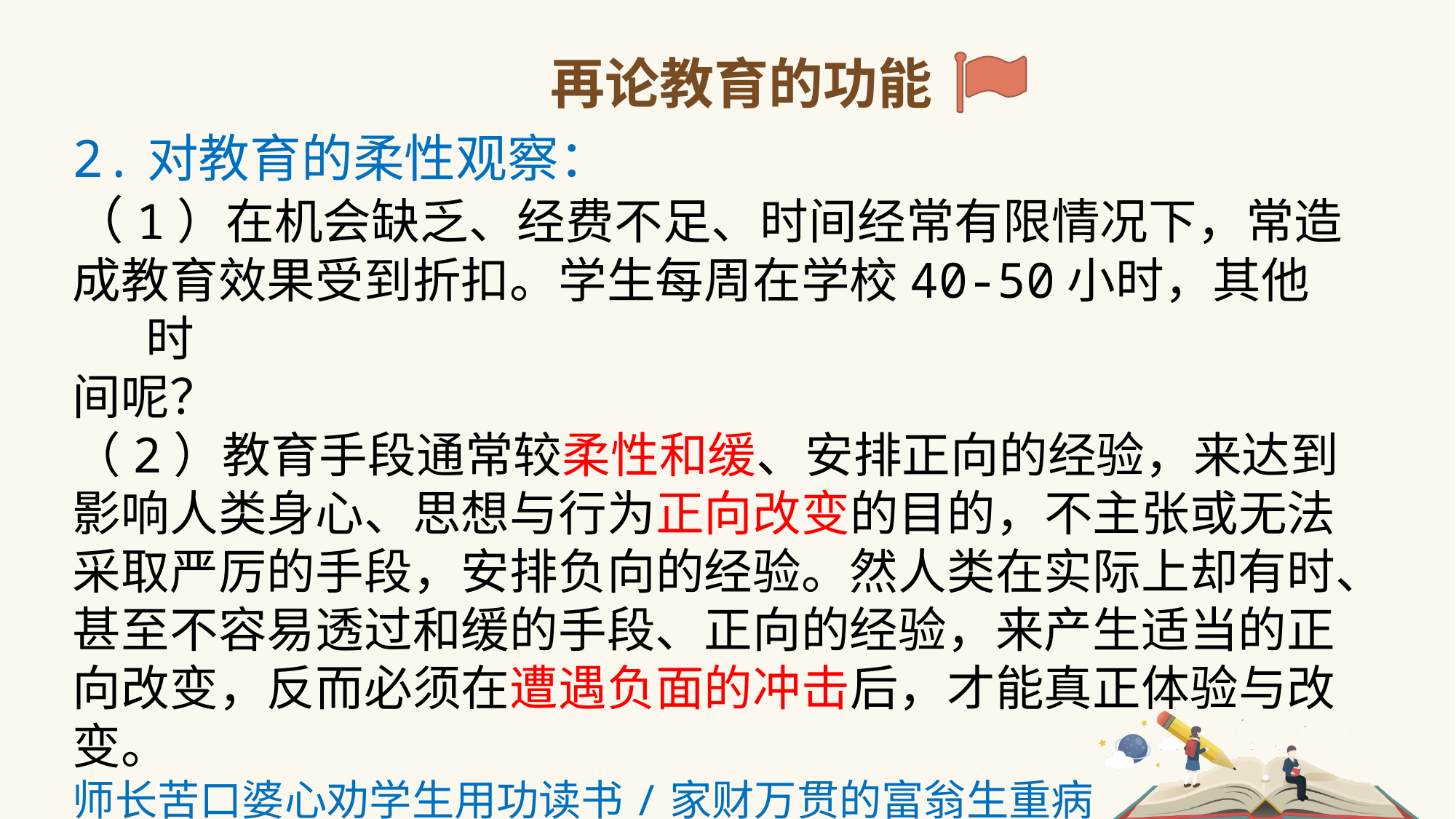

再论教育的功能

2.对教育的柔性观察：
（1）在机会缺乏、经费不足、时间经常有限情况下，常造
成教育效果受到折扣。学生每周在学校40-50小时，其他时
间呢？
（2）教育手段通常较柔性和缓、安排正向的经验，来达到
影响人类身心、思想与行为正向改变的目的，不主张或无法
采取严厉的手段，安排负向的经验。然人类在实际上却有时、
甚至不容易透过和缓的手段、正向的经验，来产生适当的正
向改变，反而必须在遭遇负面的冲击后，才能真正体验与改
变。
师长苦口婆心劝学生用功读书/家财万贯的富翁生重病